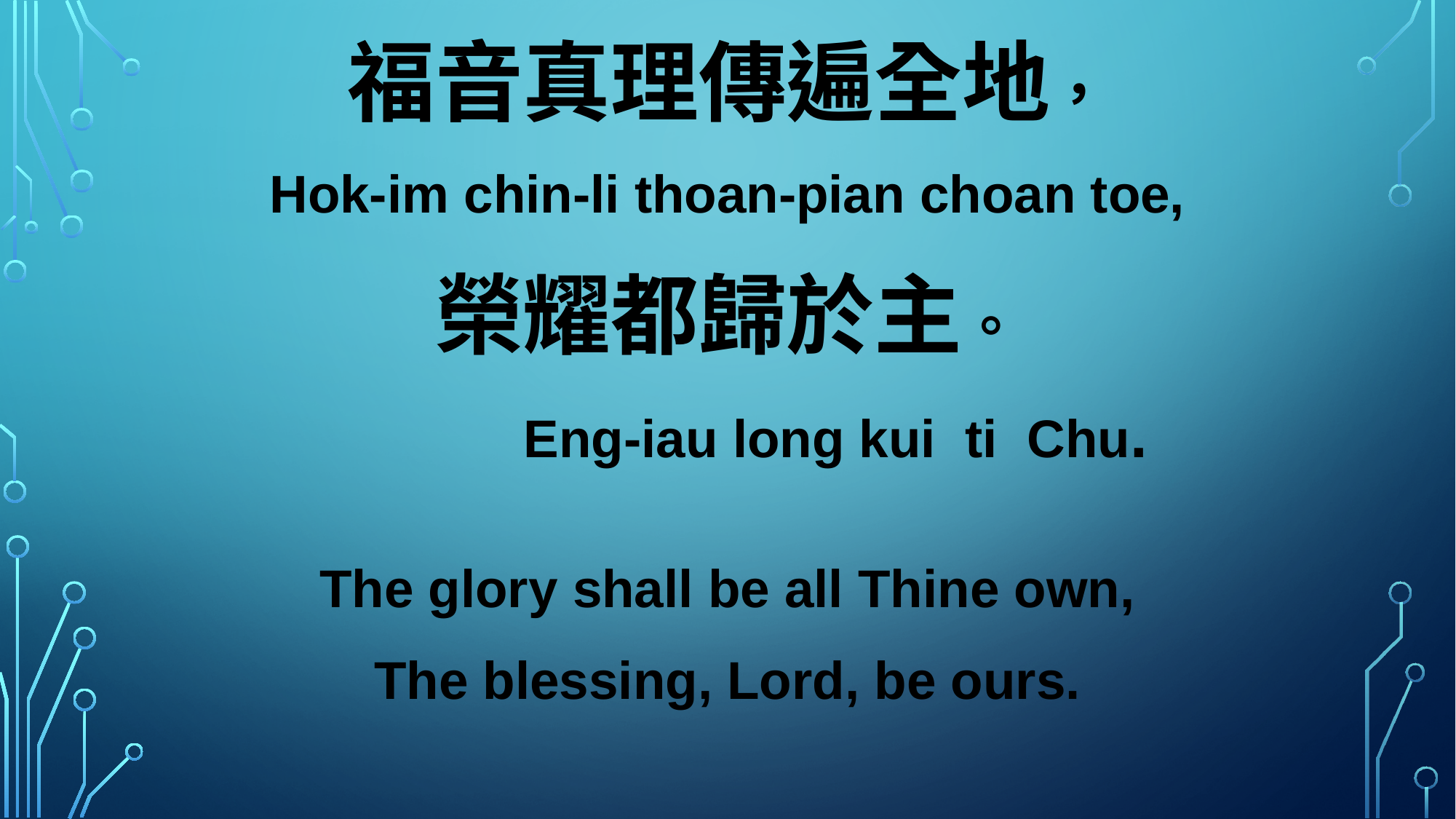

福音真理傳遍全地，
Hok-im chin-li thoan-pian choan toe,
榮耀都歸於主。
                            Eng-iau long kui  ti  Chu.

The glory shall be all Thine own,
The blessing, Lord, be ours.